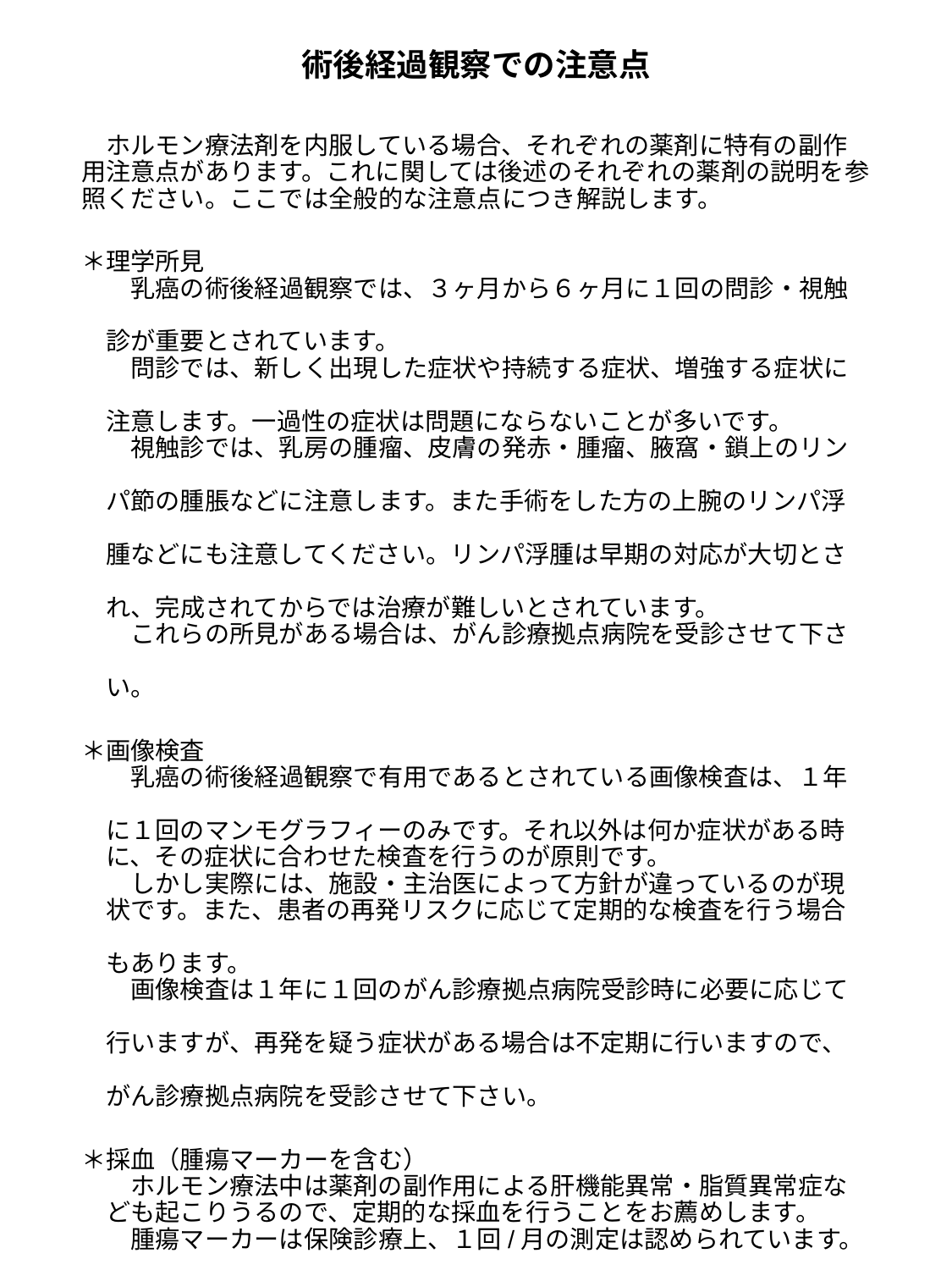

# 術後経過観察での注意点
　ホルモン療法剤を内服している場合、それぞれの薬剤に特有の副作用注意点があります。これに関しては後述のそれぞれの薬剤の説明を参照ください。ここでは全般的な注意点につき解説します。

＊理学所見
　　乳癌の術後経過観察では、３ヶ月から６ヶ月に１回の問診・視触
　診が重要とされています。
　　問診では、新しく出現した症状や持続する症状、増強する症状に
　注意します。一過性の症状は問題にならないことが多いです。
　　視触診では、乳房の腫瘤、皮膚の発赤・腫瘤、腋窩・鎖上のリン
　パ節の腫脹などに注意します。また手術をした方の上腕のリンパ浮
　腫などにも注意してください。リンパ浮腫は早期の対応が大切とさ
　れ、完成されてからでは治療が難しいとされています。
　　これらの所見がある場合は、がん診療拠点病院を受診させて下さ
　い。

＊画像検査
　　乳癌の術後経過観察で有用であるとされている画像検査は、１年
　に１回のマンモグラフィーのみです。それ以外は何か症状がある時
　に、その症状に合わせた検査を行うのが原則です。
　　しかし実際には、施設・主治医によって方針が違っているのが現
　状です。また、患者の再発リスクに応じて定期的な検査を行う場合
　もあります。
　　画像検査は１年に１回のがん診療拠点病院受診時に必要に応じて
　行いますが、再発を疑う症状がある場合は不定期に行いますので、
　がん診療拠点病院を受診させて下さい。

＊採血（腫瘍マーカーを含む）
　　ホルモン療法中は薬剤の副作用による肝機能異常・脂質異常症な
　ども起こりうるので、定期的な採血を行うことをお薦めします。
　　腫瘍マーカーは保険診療上、１回/月の測定は認められています。
　ただし、乳癌の経過観察において腫瘍マーカーが有用であるという
　エビデンスはありません。しかし実際には、定期採血の際に一緒に
　測定を行うことも多いです。一般的には、CEAとCA15-3の測定を
　行うことが多いです。腫瘍マーカーを測定する場合は、２回以上続
　けて有意にマーカーが上昇した場合、がん診療拠点病院を受診させ
　て下さい。